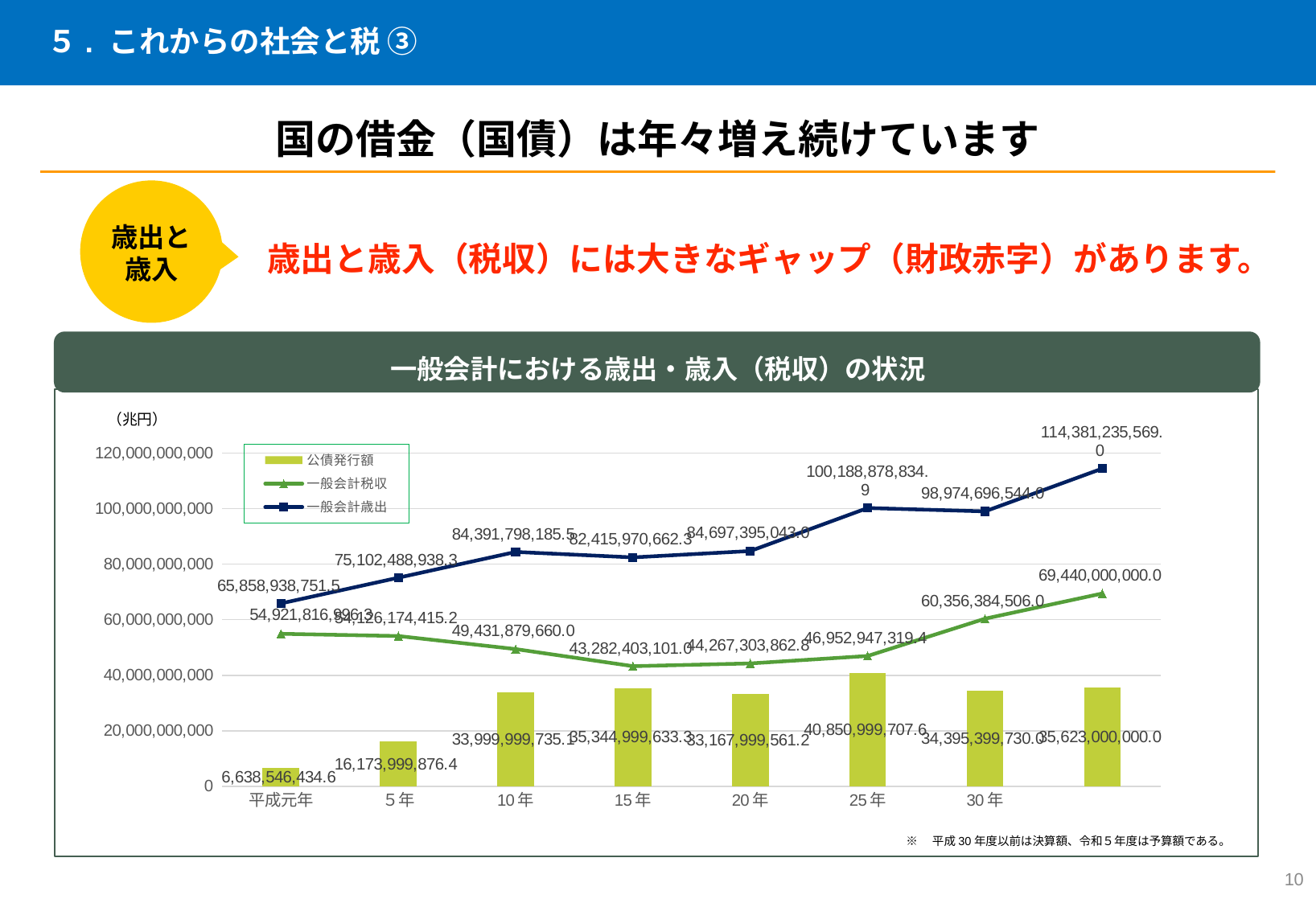

# ５. これからの社会と税 ③
国の借金（国債）は年々増え続けています

歳出と
歳入
歳出と歳入（税収）には大きなギャップ（財政赤字）があります。

一般会計における歳出・歳入（税収）の状況

（兆円）

### Chart

| Category | 公債発行額 | 一般会計税収 | 一般会計歳出 |
|---|---|---|---|
| 平成元年 | 6638546434.6 | 54921816996.305 | 65858938751.49 |
| ５年 | 16173999876.414 | 54126174415.237 | 75102488938.256 |
| 10年 | 33999999735.102 | 49431879659.982 | 84391798185.514 |
| 15年 | 35344999633.274 | 43282403100.964 | 82415970662.328 |
| 20年 | 33167999561.192 | 44267303862.833 | 84697395043.011 |
| 25年 | 40850999707.551 | 46952947319.405 | 100188878834.942 |
| 30年 | 34395399730.0 | 60356384506.0 | 98974696544.0 |
※　平成30年度以前は決算額、令和５年度は予算額である。
10